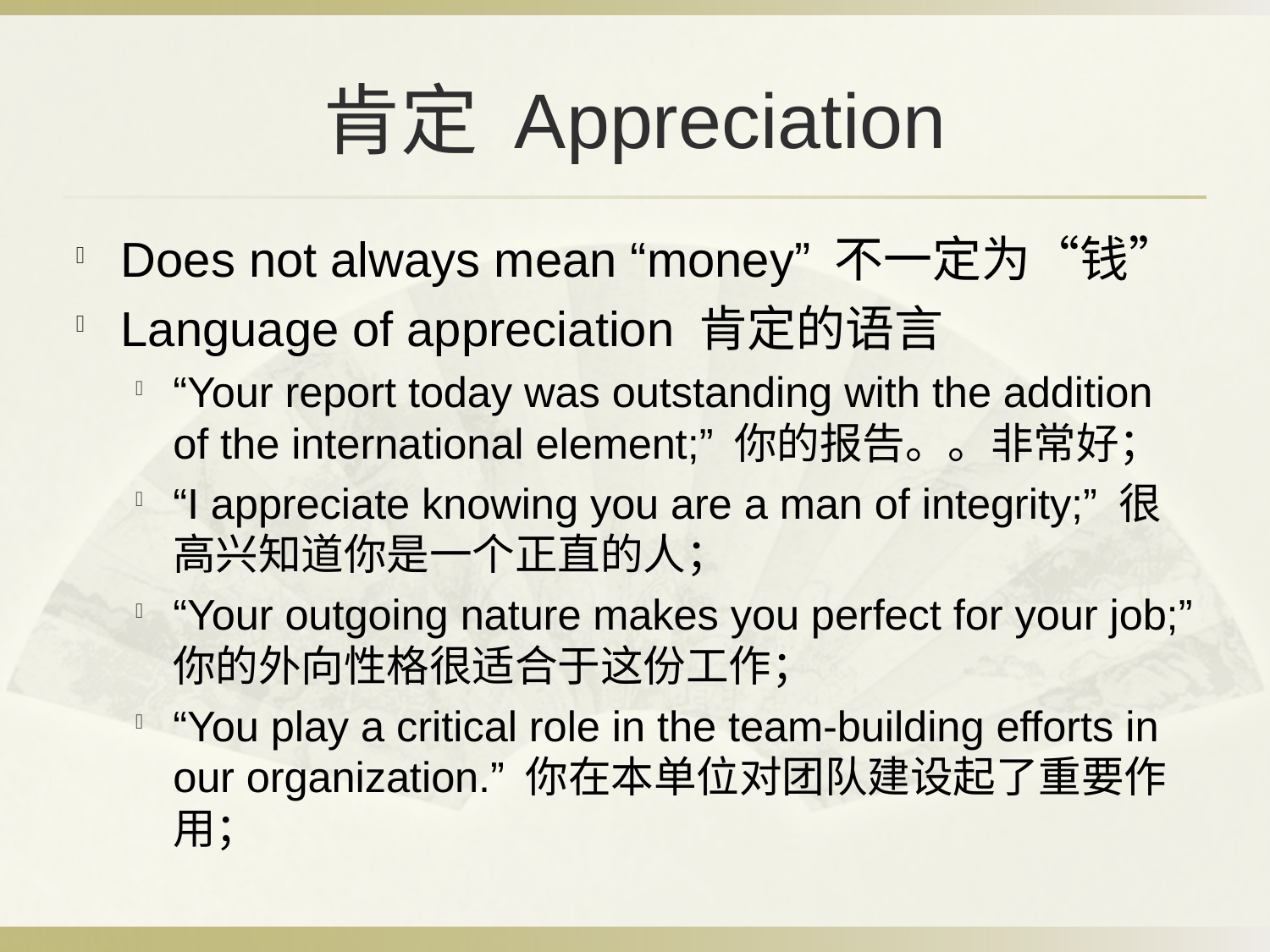

# 肯定 Appreciation
Does not always mean “money” 不一定为“钱”
Language of appreciation 肯定的语言
“Your report today was outstanding with the addition of the international element;” 你的报告。。非常好；
“I appreciate knowing you are a man of integrity;” 很高兴知道你是一个正直的人；
“Your outgoing nature makes you perfect for your job;” 你的外向性格很适合于这份工作；
“You play a critical role in the team-building efforts in our organization.” 你在本单位对团队建设起了重要作用；